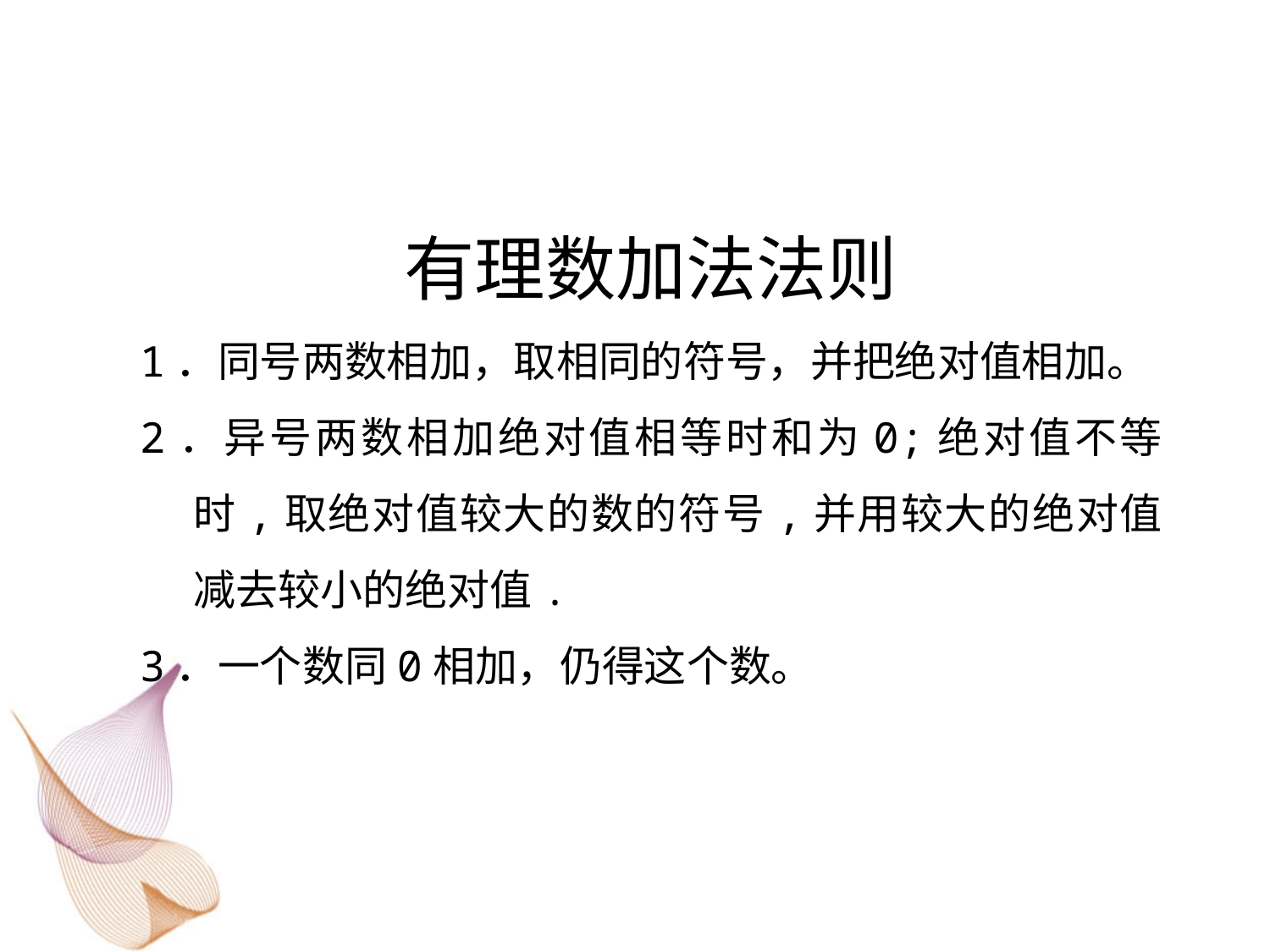

有理数加法法则
1．同号两数相加，取相同的符号，并把绝对值相加。
2．异号两数相加绝对值相等时和为0;绝对值不等时,取绝对值较大的数的符号,并用较大的绝对值减去较小的绝对值.
3．一个数同0相加，仍得这个数。